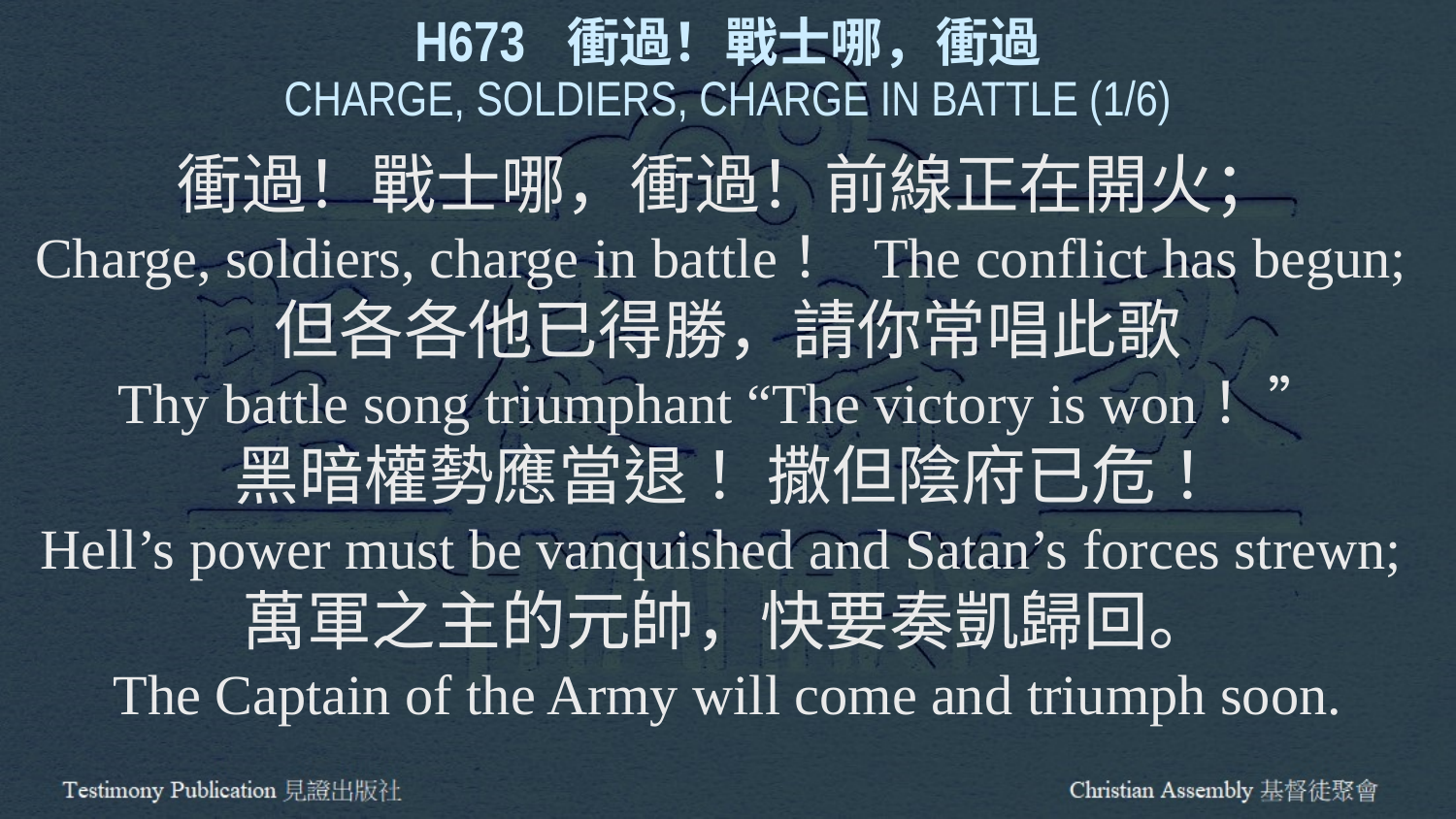

H673  衝過！戰士哪，衝過
CHARGE, SOLDIERS, CHARGE IN BATTLE (1/6)
衝過！戰士哪，衝過！前線正在開火；
Charge, soldiers, charge in battle！ The conflict has begun;
但各各他已得勝，請你常唱此歌
Thy battle song triumphant “The victory is won！”
黑暗權勢應當退！ 撒但陰府已危！
Hell’s power must be vanquished and Satan’s forces strewn;
萬軍之主的元帥，快要奏凱歸回。
The Captain of the Army will come and triumph soon.